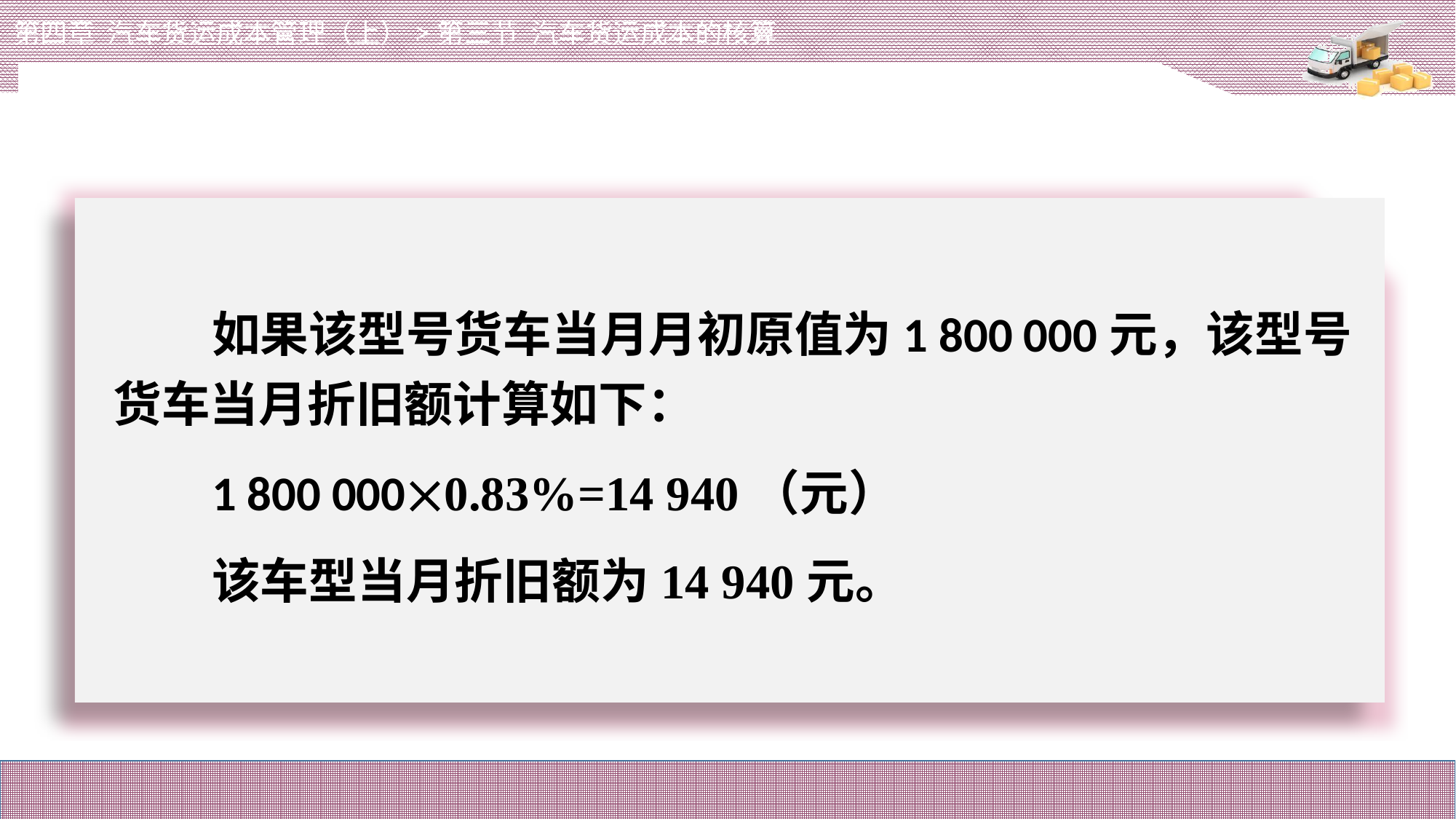

第四章  汽车货运成本管理（上）>第三节  汽车货运成本的核算
# 如果该型号货车当月月初原值为1 800 000元，该型号货车当月折旧额计算如下：
1 800 000×0.83%=14 940（元）
该车型当月折旧额为14 940元。